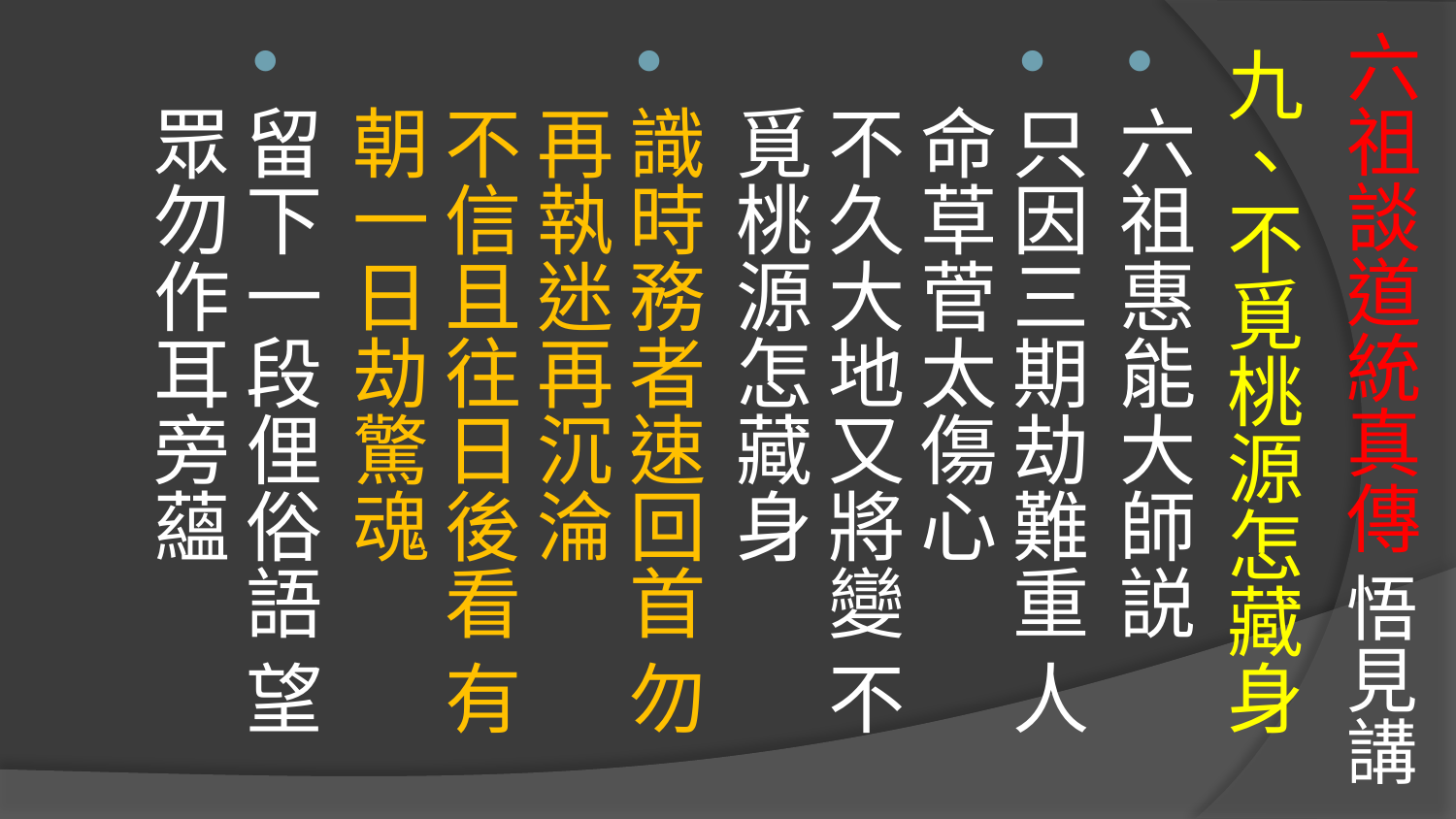

# 六祖談道統真傳 悟見講
九、不覓桃源怎藏身
六祖惠能大師説
只因三期劫難重 人命草菅太傷心
不久大地又將變 不覓桃源怎藏身
識時務者速回首 勿再執迷再沉淪 
不信且往日後看 有朝一日劫驚魂
留下一段俚俗語 望眾勿作耳旁蘊